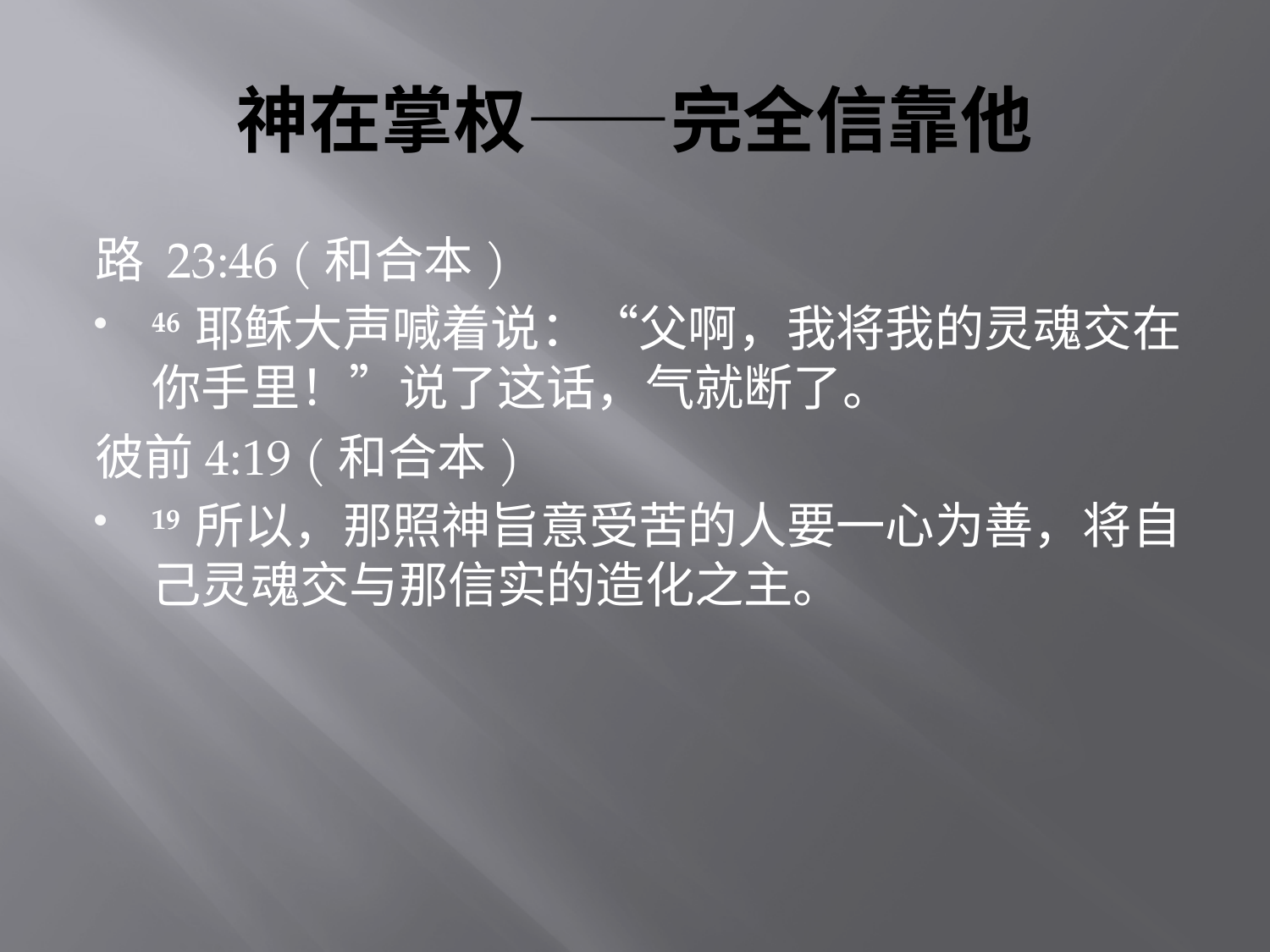

# 神在掌权——完全信靠他
路 23:46 (和合本)
46 耶稣大声喊着说：“父啊，我将我的灵魂交在你手里！”说了这话，气就断了。
彼前4:19 (和合本)
19 所以，那照神旨意受苦的人要一心为善，将自己灵魂交与那信实的造化之主。